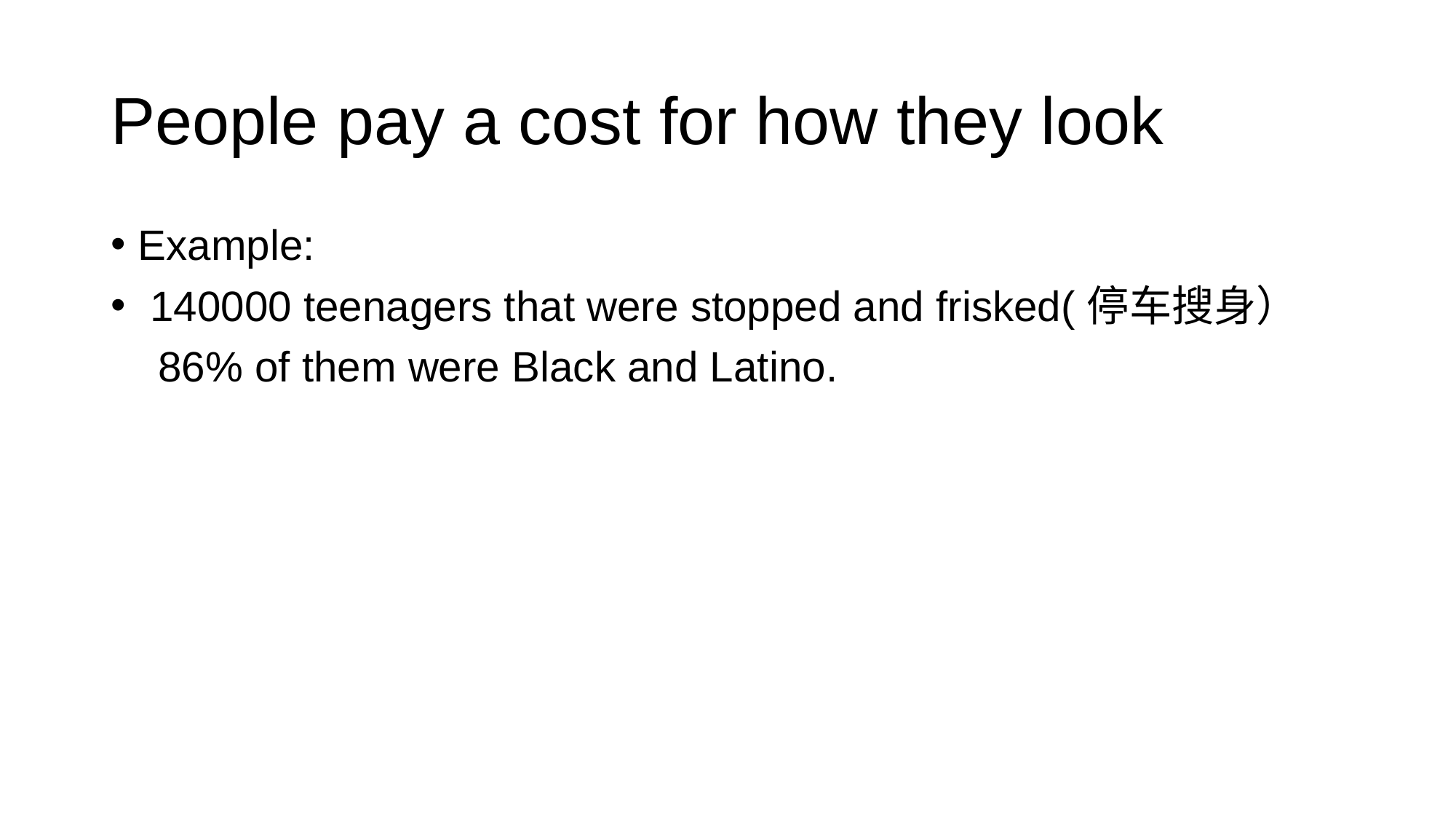

# People pay a cost for how they look
Example:
 140000 teenagers that were stopped and frisked(停车搜身）
    86% of them were Black and Latino.